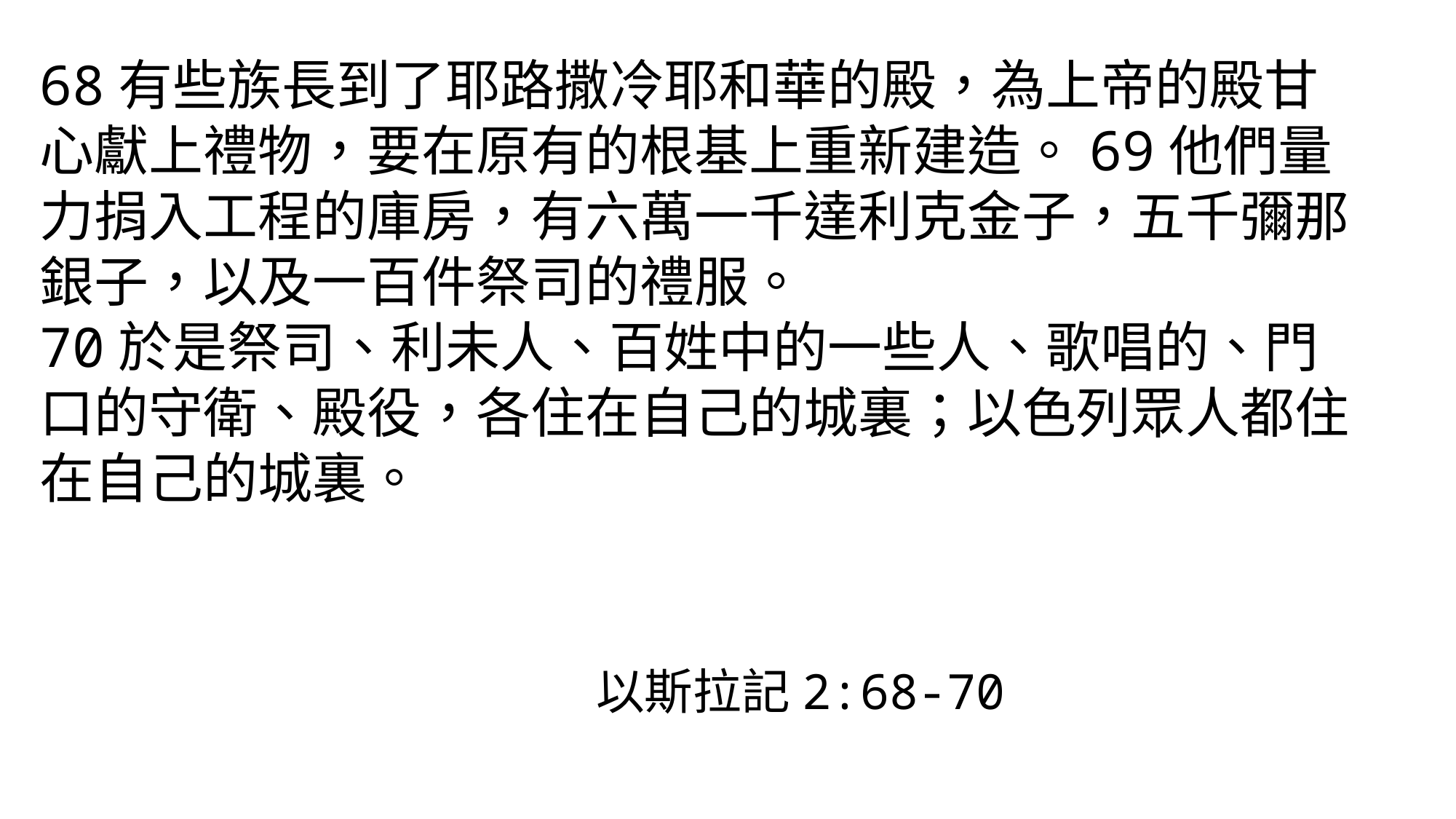

68有些族長到了耶路撒冷耶和華的殿，為上帝的殿甘心獻上禮物，要在原有的根基上重新建造。69他們量力捐入工程的庫房，有六萬一千達利克金子，五千彌那銀子，以及一百件祭司的禮服。
70於是祭司、利未人、百姓中的一些人、歌唱的、門口的守衛、殿役，各住在自己的城裏；以色列眾人都住在自己的城裏。
以斯拉記2:68-70